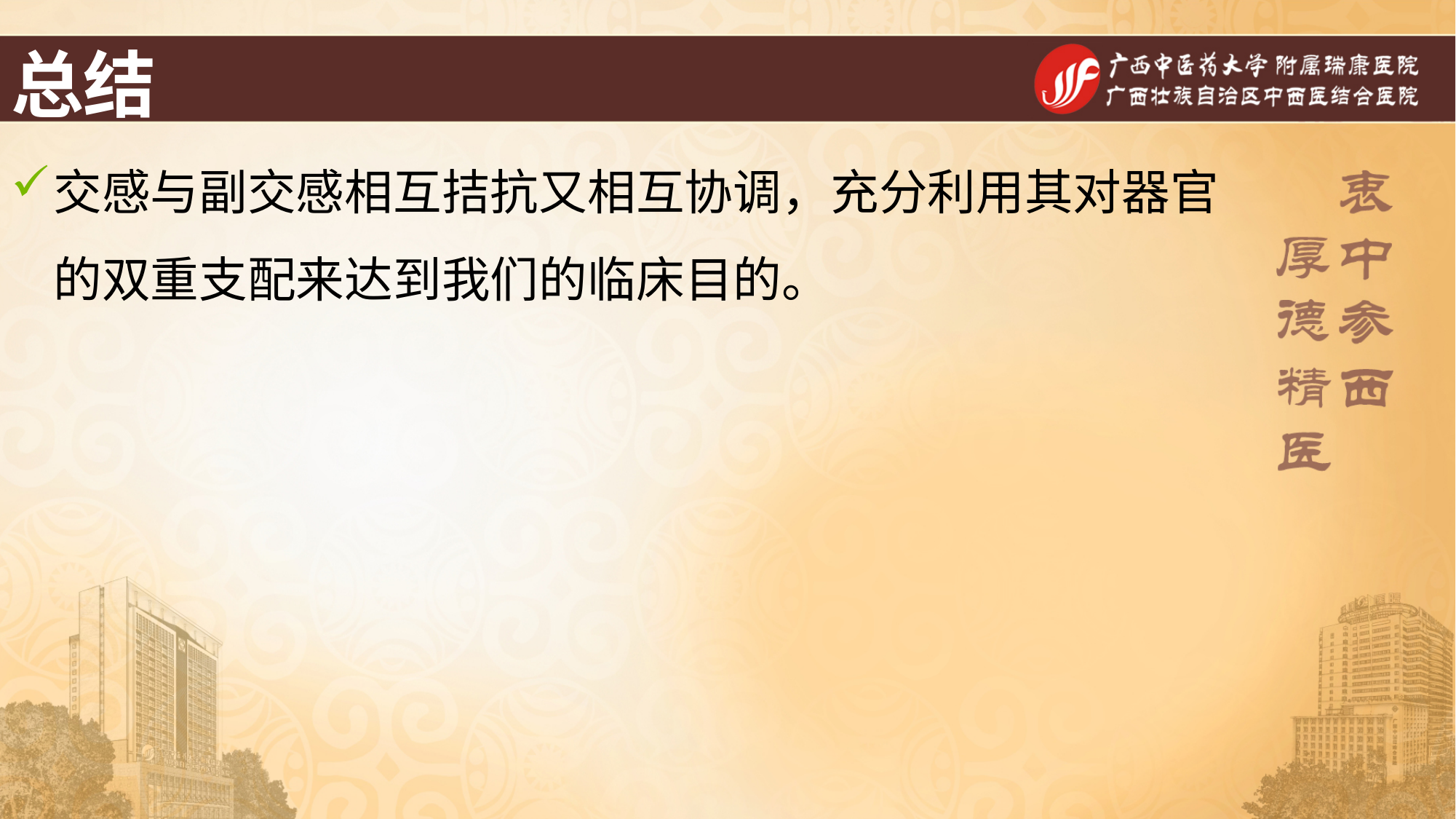

总结
交感与副交感相互拮抗又相互协调，充分利用其对器官的双重支配来达到我们的临床目的。